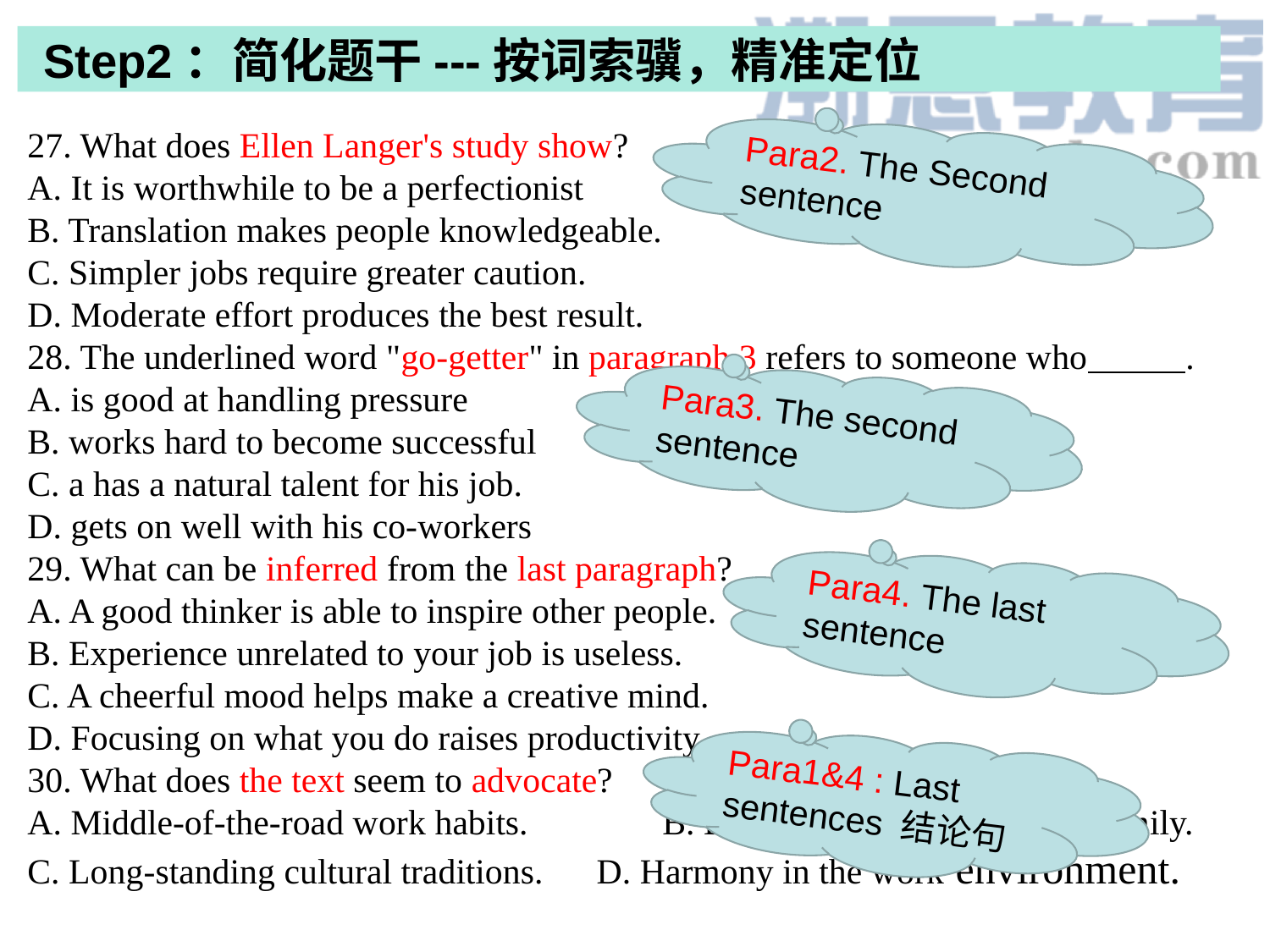

Step2：简化题干---按词索骥，精准定位

27. What does Ellen Langer's study show? A. It is worthwhile to be a perfectionist      B. Translation makes people knowledgeable. C. Simpler jobs require greater caution.      D. Moderate effort produces the best result. 28. The underlined word "go-getter" in paragraph 3 refers to someone who           .A. is good at handling pressure
B. works hard to become successfulC. a has a natural talent for his job.
D. gets on well with his co-workers29. What can be inferred from the last paragraph? A. A good thinker is able to inspire other people.B. Experience unrelated to your job is useless. C. A cheerful mood helps make a creative mind.D. Focusing on what you do raises productivity. 30. What does the text seem to advocate? A. Middle-of-the-road work habits.       	B. Balance between work and family. C. Long-standing cultural traditions.      D. Harmony in the work environment.
Para2. The Second  sentence
Para3. The second sentence
Para4. The last sentence
Para1&4 : Last sentences 结论句